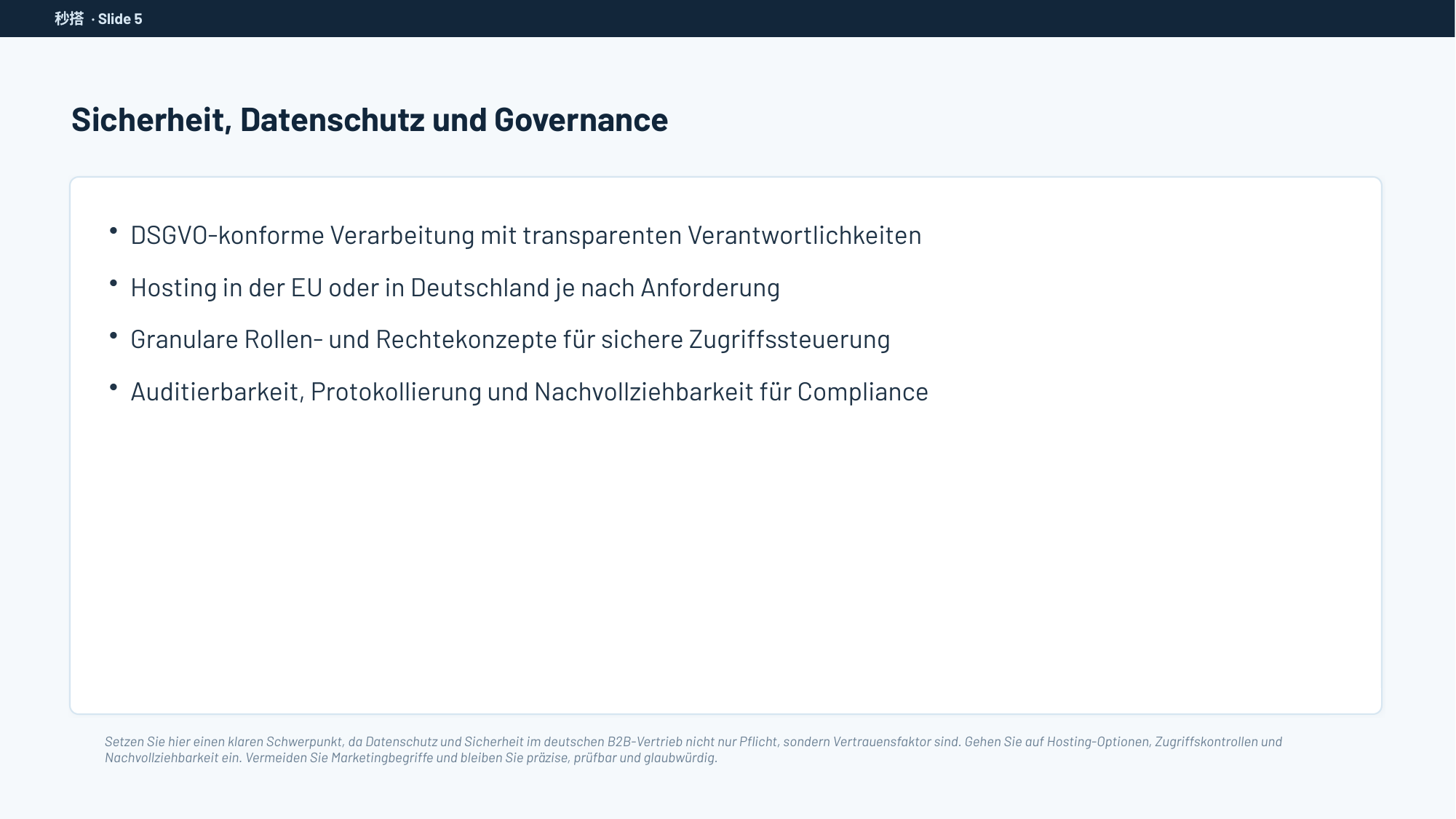

秒搭 · Slide 5
Sicherheit, Datenschutz und Governance

DSGVO-konforme Verarbeitung mit transparenten Verantwortlichkeiten
Hosting in der EU oder in Deutschland je nach Anforderung
Granulare Rollen- und Rechtekonzepte für sichere Zugriffssteuerung
Auditierbarkeit, Protokollierung und Nachvollziehbarkeit für Compliance
Setzen Sie hier einen klaren Schwerpunkt, da Datenschutz und Sicherheit im deutschen B2B-Vertrieb nicht nur Pflicht, sondern Vertrauensfaktor sind. Gehen Sie auf Hosting-Optionen, Zugriffskontrollen und Nachvollziehbarkeit ein. Vermeiden Sie Marketingbegriffe und bleiben Sie präzise, prüfbar und glaubwürdig.